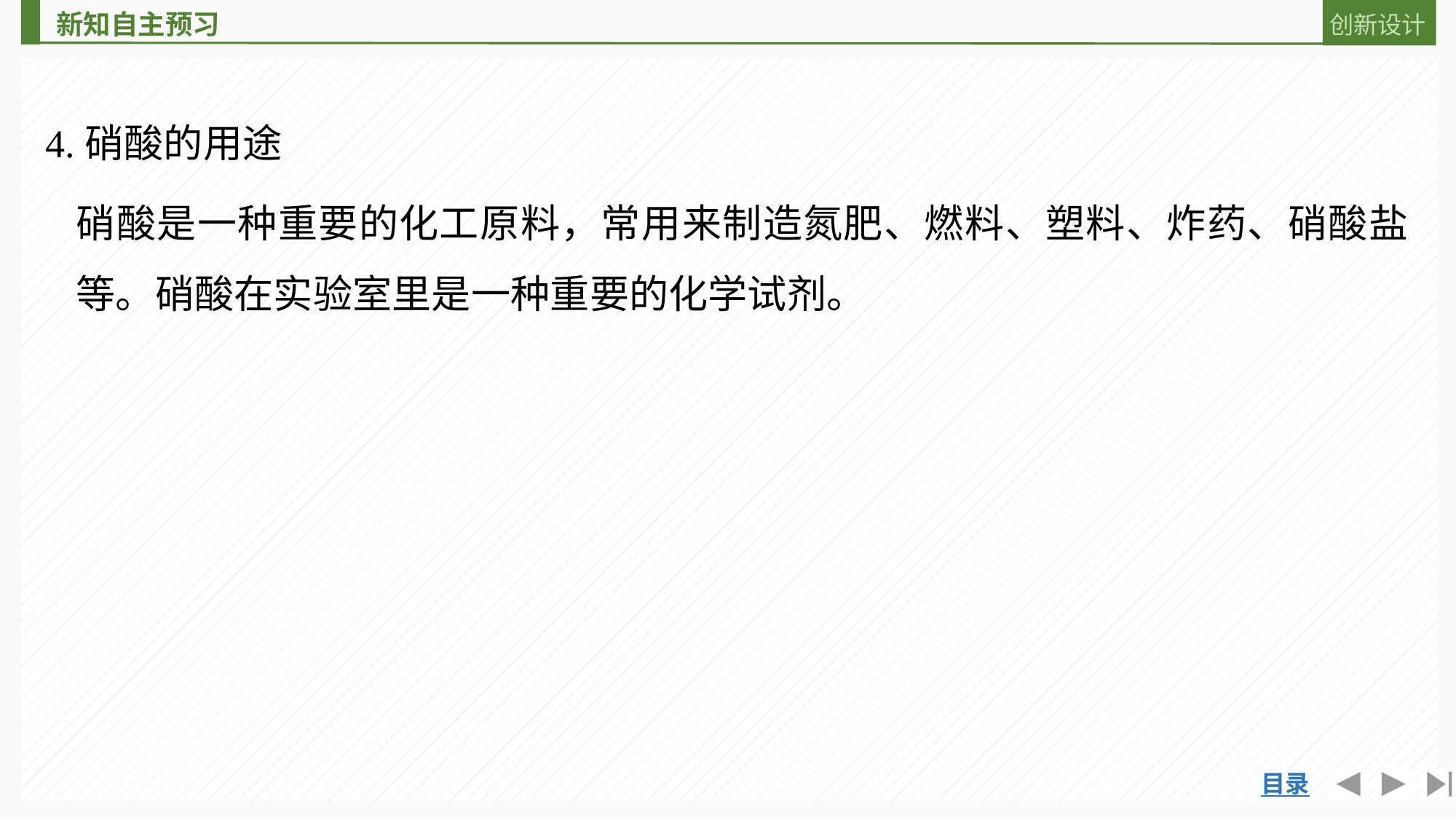

4.硝酸的用途
硝酸是一种重要的化工原料，常用来制造氮肥、燃料、塑料、炸药、硝酸盐等。硝酸在实验室里是一种重要的化学试剂。